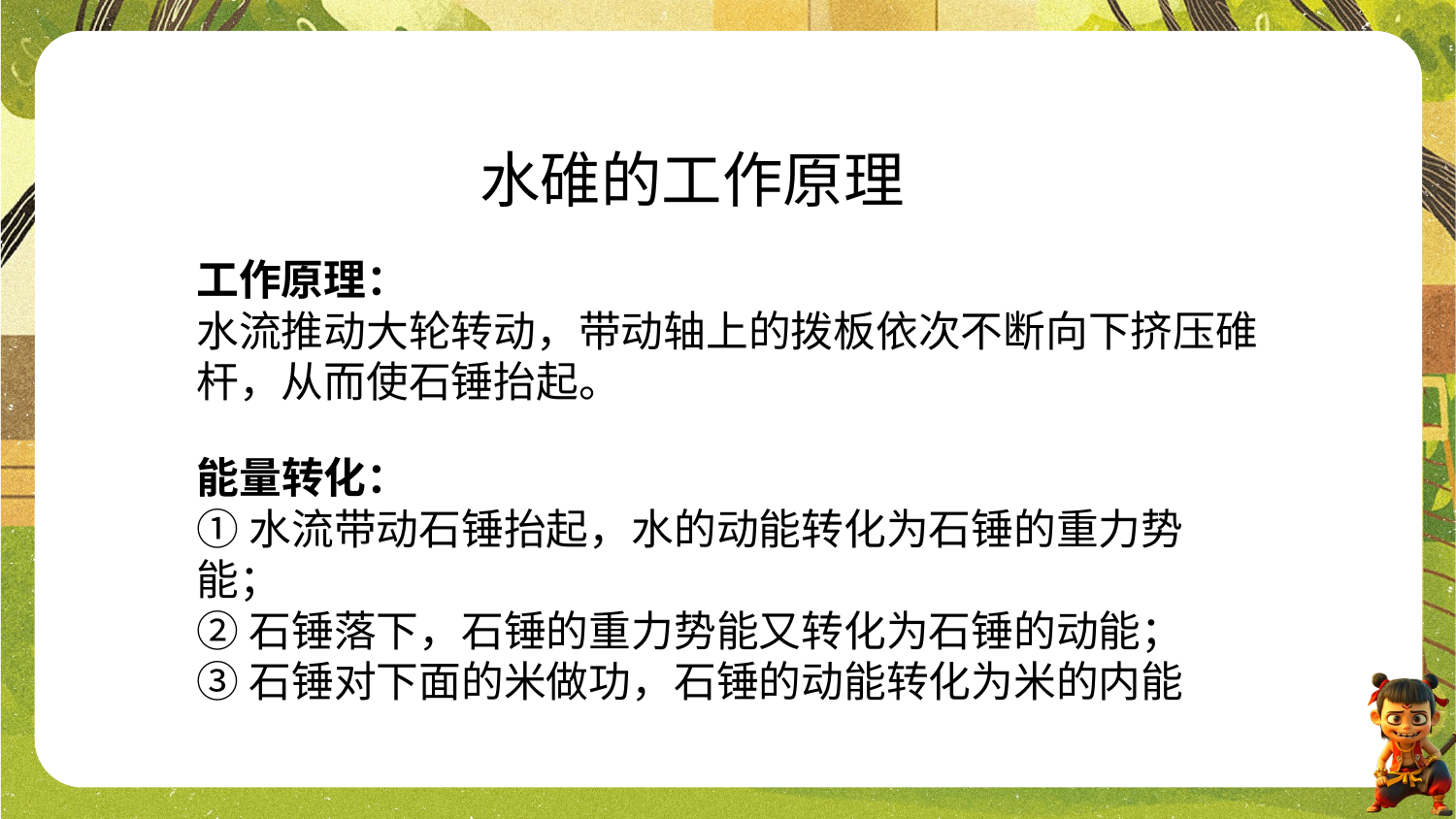

水碓的工作原理
工作原理：
水流推动大轮转动，带动轴上的拨板依次不断向下挤压碓杆，从而使石锤抬起。
能量转化：
①水流带动石锤抬起，水的动能转化为石锤的重力势能；
②石锤落下，石锤的重力势能又转化为石锤的动能；
③石锤对下面的米做功，石锤的动能转化为米的内能